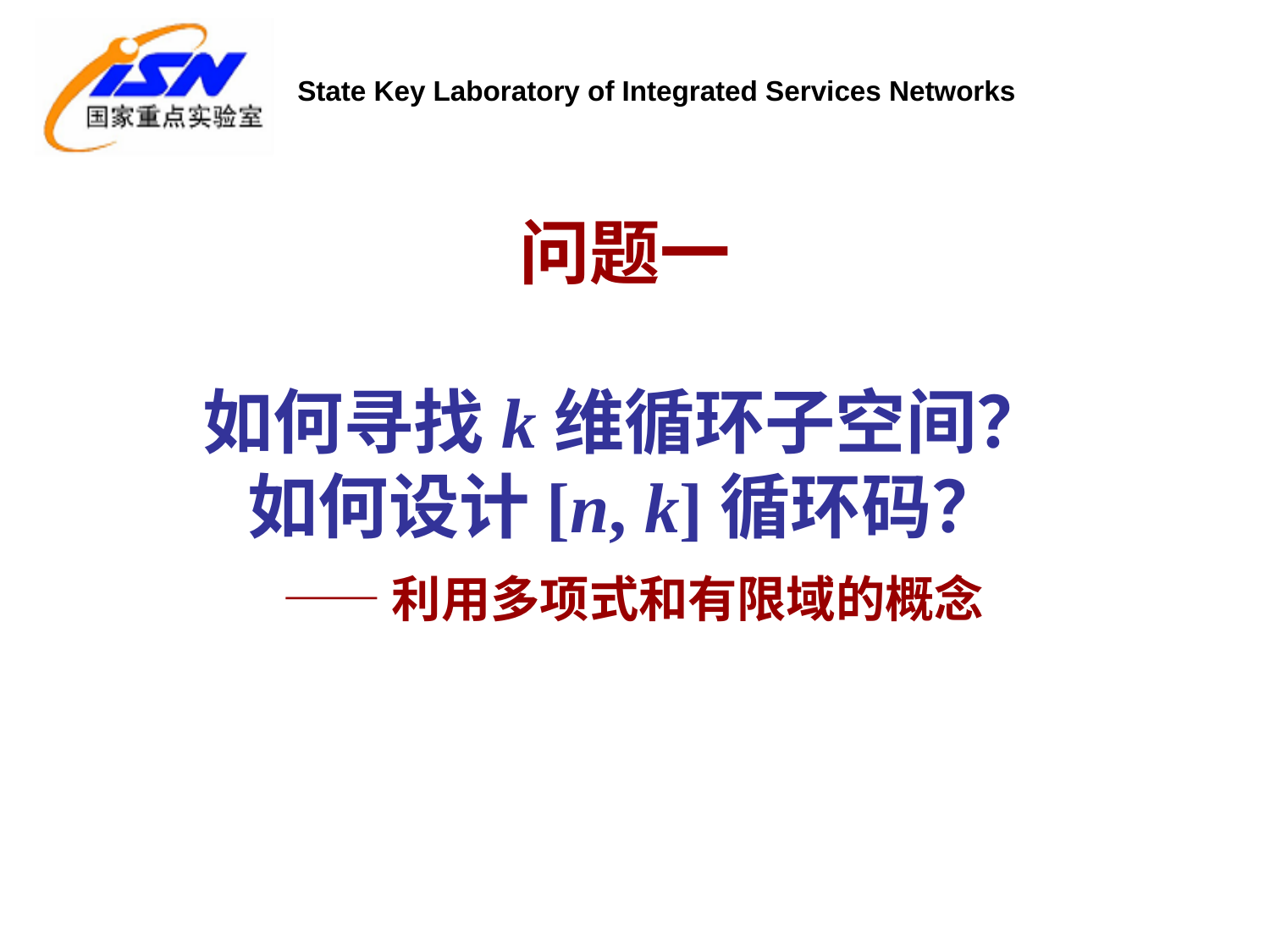

# 问题一 如何寻找k维循环子空间？ 如何设计[n, k]循环码？ —— 利用多项式和有限域的概念